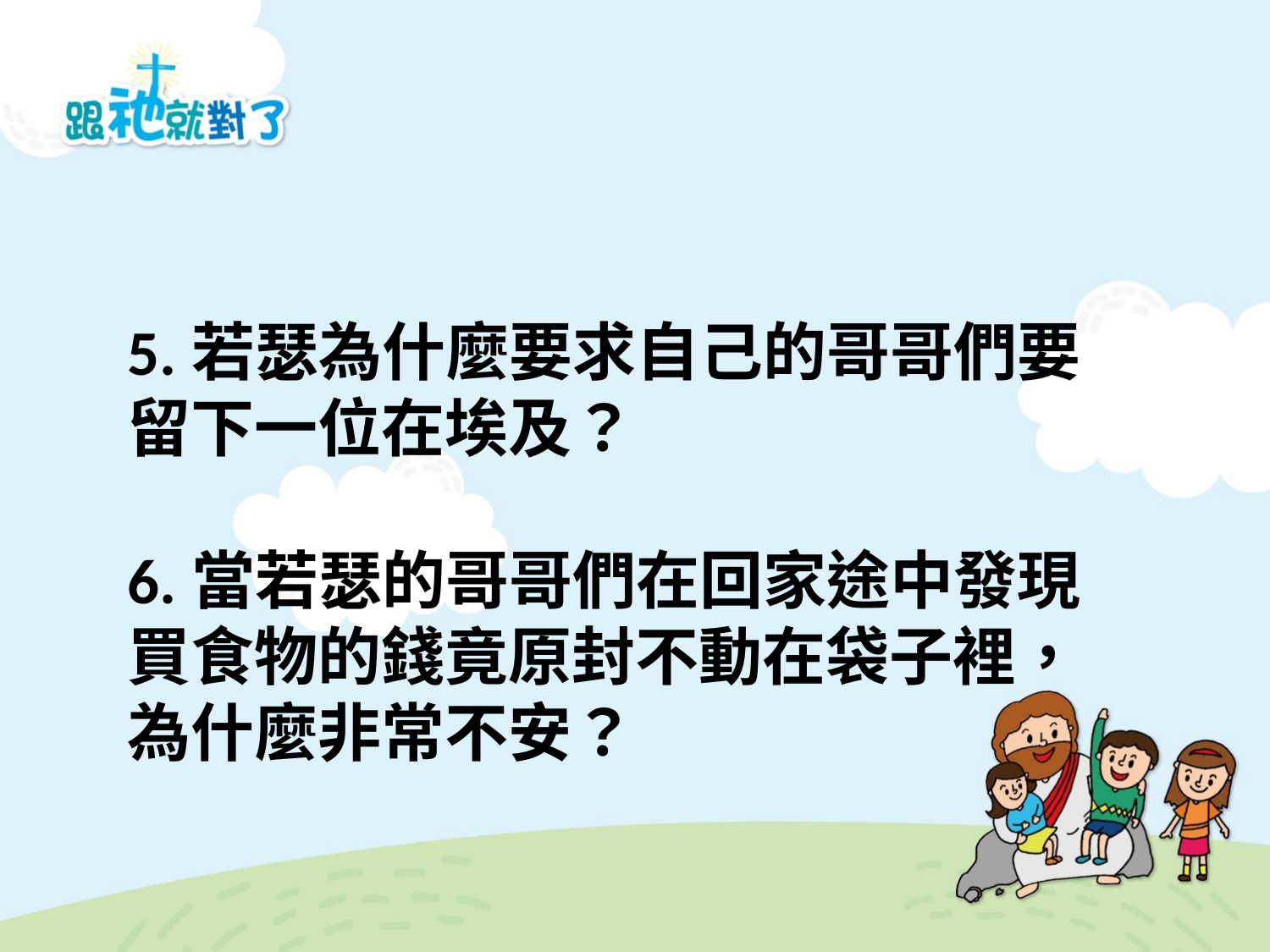

5.若瑟為什麼要求自己的哥哥們要留下一位在埃及？

6.當若瑟的哥哥們在回家途中發現買食物的錢竟原封不動在袋子裡，為什麼非常不安？